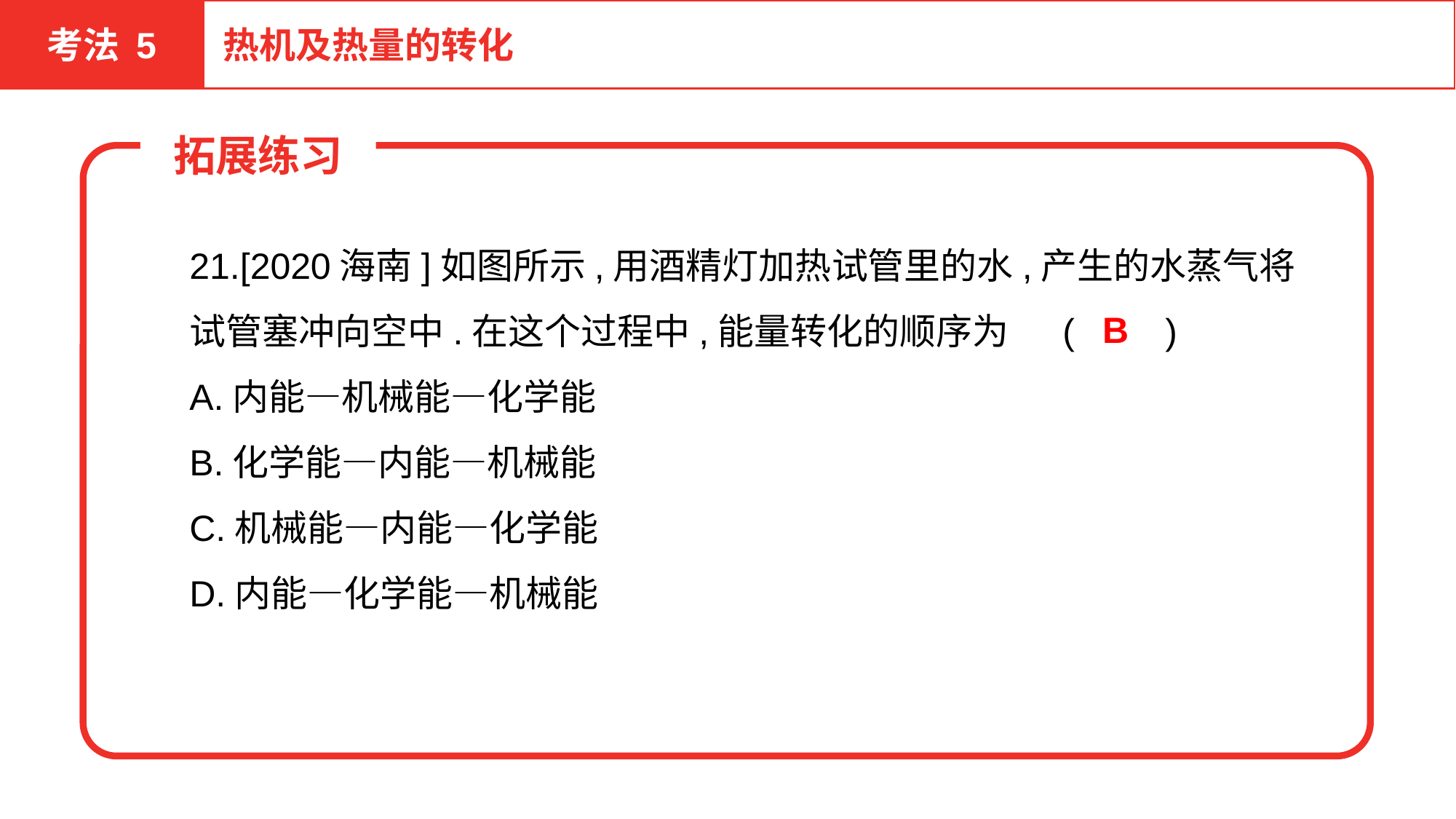

考法 5
热机及热量的转化
拓展练习

21.[2020海南]如图所示,用酒精灯加热试管里的水,产生的水蒸气将试管塞冲向空中.在这个过程中,能量转化的顺序为	(　　)
A.内能—机械能—化学能
B.化学能—内能—机械能
C.机械能—内能—化学能
D.内能—化学能—机械能
B